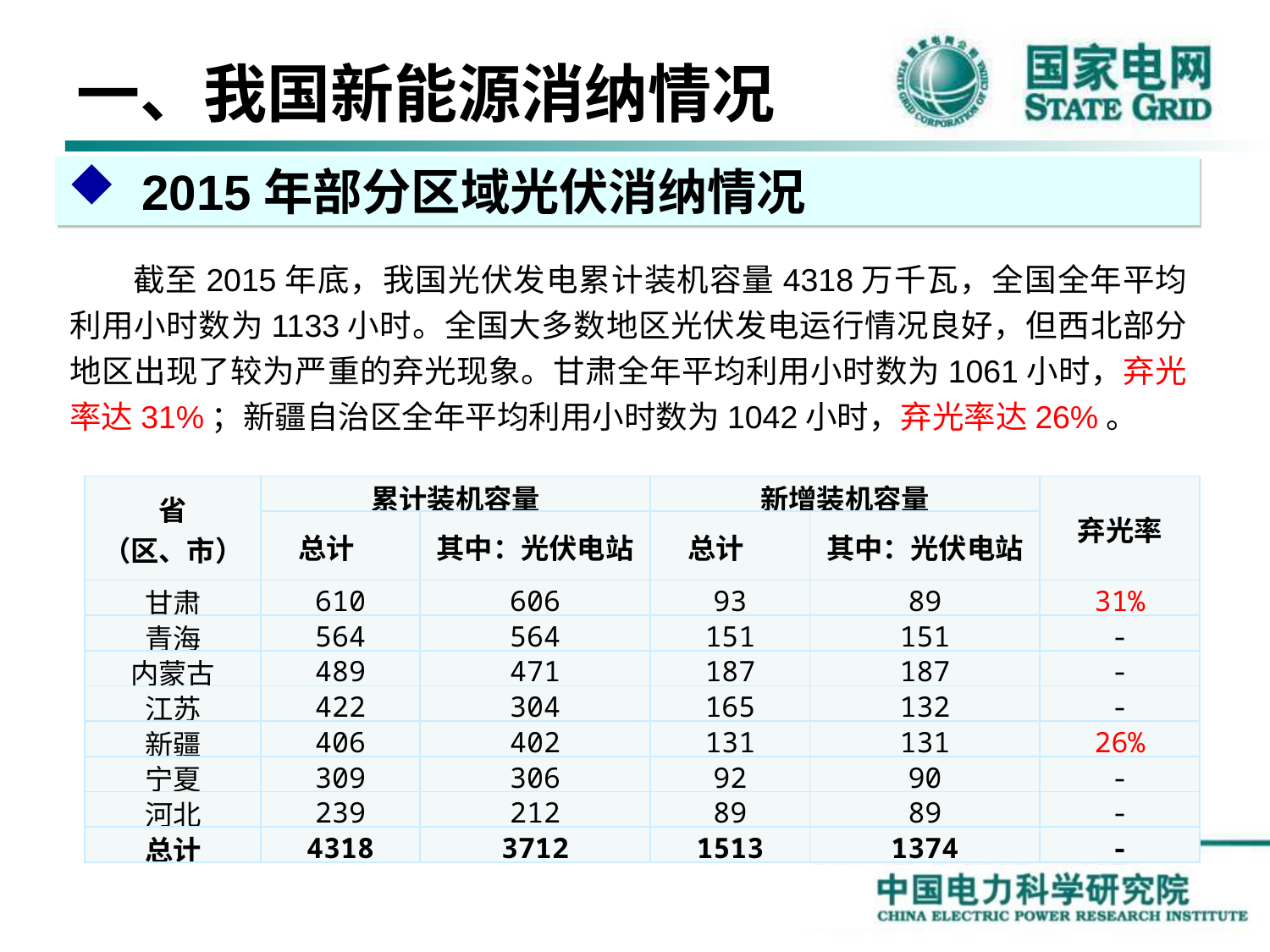

# 一、我国新能源消纳情况
2015年部分区域光伏消纳情况
截至2015年底，我国光伏发电累计装机容量4318万千瓦，全国全年平均利用小时数为1133小时。全国大多数地区光伏发电运行情况良好，但西北部分地区出现了较为严重的弃光现象。甘肃全年平均利用小时数为1061小时，弃光率达31%；新疆自治区全年平均利用小时数为1042小时，弃光率达26%。
| 省 （区、市） | 累计装机容量 |  | 新增装机容量 |  | 弃光率 |
| --- | --- | --- | --- | --- | --- |
|  | 总计 | 其中：光伏电站 | 总计 | 其中：光伏电站 |  |
| 甘肃 | 610 | 606 | 93 | 89 | 31% |
| 青海 | 564 | 564 | 151 | 151 | - |
| 内蒙古 | 489 | 471 | 187 | 187 | - |
| 江苏 | 422 | 304 | 165 | 132 | - |
| 新疆 | 406 | 402 | 131 | 131 | 26% |
| 宁夏 | 309 | 306 | 92 | 90 | - |
| 河北 | 239 | 212 | 89 | 89 | - |
| 总计 | 4318 | 3712 | 1513 | 1374 | - |